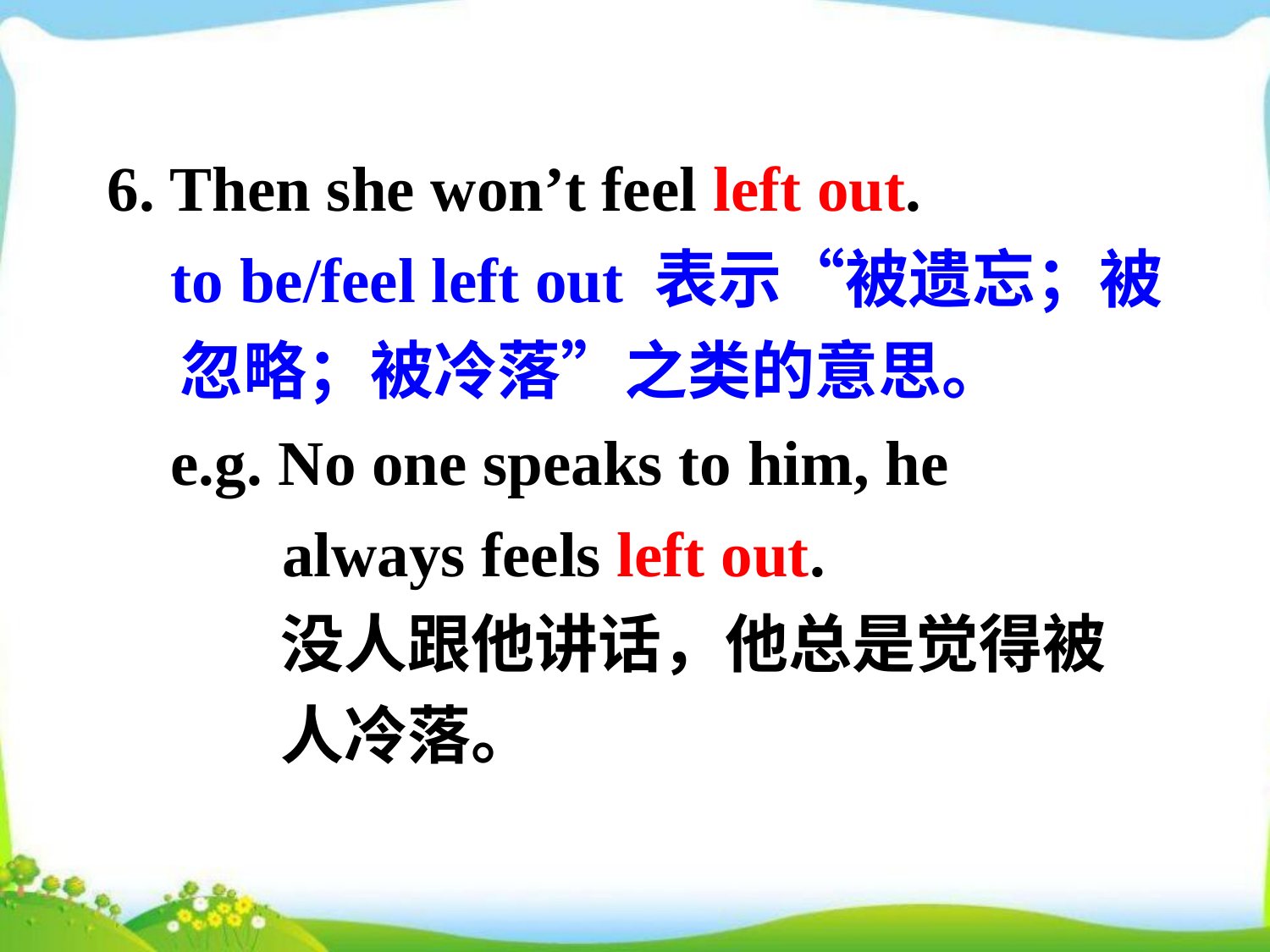

6. Then she won’t feel left out.
    to be/feel left out 表示“被遗忘；被
    忽略；被冷落”之类的意思。
    e.g. No one speaks to him, he
           always feels left out.
           没人跟他讲话，他总是觉得被
           人冷落。